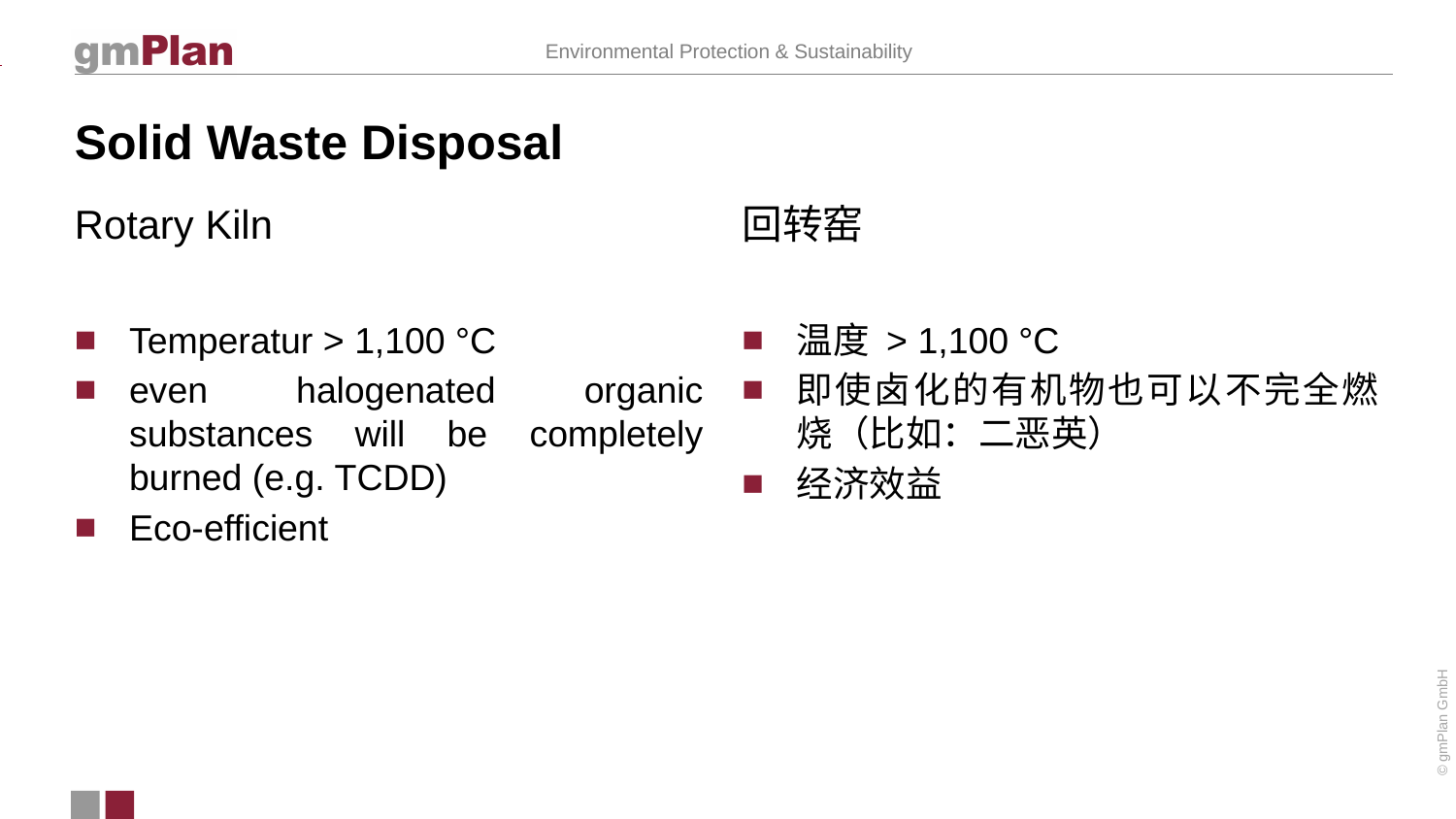

# Solid Waste Disposal
Rotary Kiln
回转窑

温度 > 1,100 °C
即使卤化的有机物也可以不完全燃烧（比如：二恶英）
经济效益

Temperatur > 1,100 °C
even halogenated organic substances will be completely burned (e.g. TCDD)
Eco-efficient